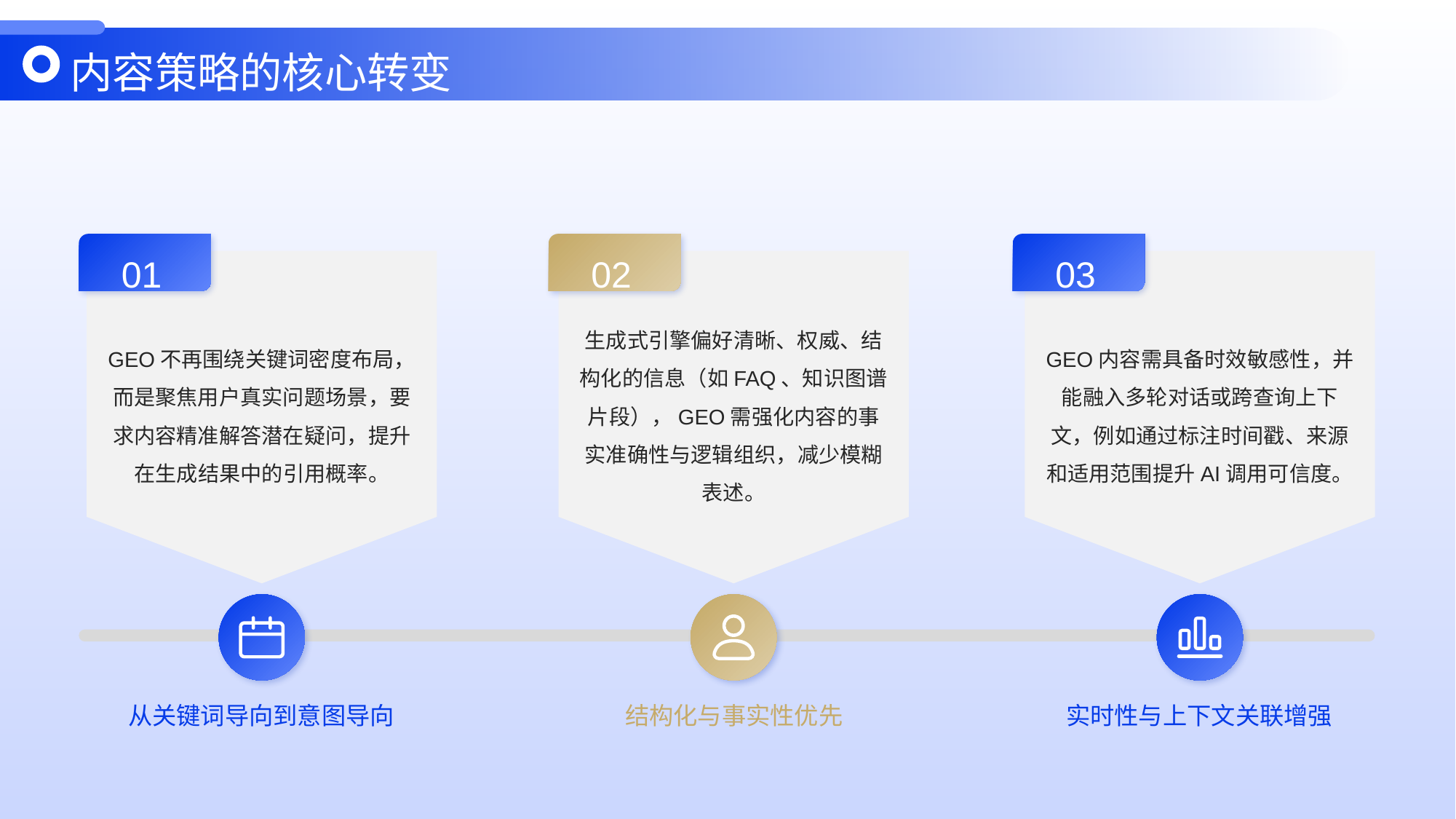

内容策略的核心转变

01
02
03

GEO不再围绕关键词密度布局，而是聚焦用户真实问题场景，要求内容精准解答潜在疑问，提升在生成结果中的引用概率。
生成式引擎偏好清晰、权威、结构化的信息（如FAQ、知识图谱片段），GEO需强化内容的事实准确性与逻辑组织，减少模糊表述。
GEO内容需具备时效敏感性，并能融入多轮对话或跨查询上下文，例如通过标注时间戳、来源和适用范围提升AI调用可信度。

从关键词导向到意图导向
结构化与事实性优先
实时性与上下文关联增强